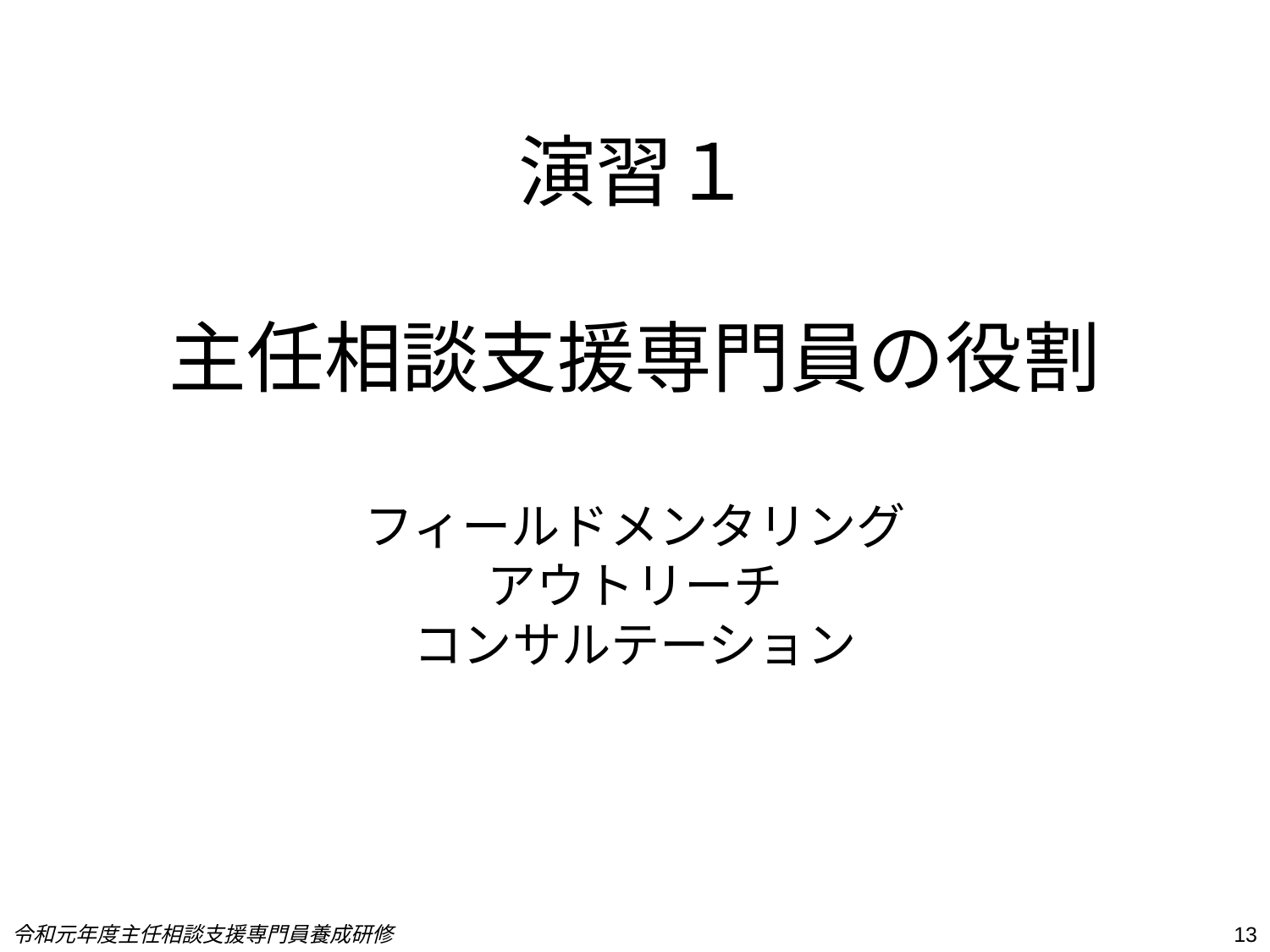

# 演習１ 主任相談支援専門員の役割 フィールドメンタリング アウトリーチ コンサルテーション
令和元年度主任相談支援専門員養成研修

13